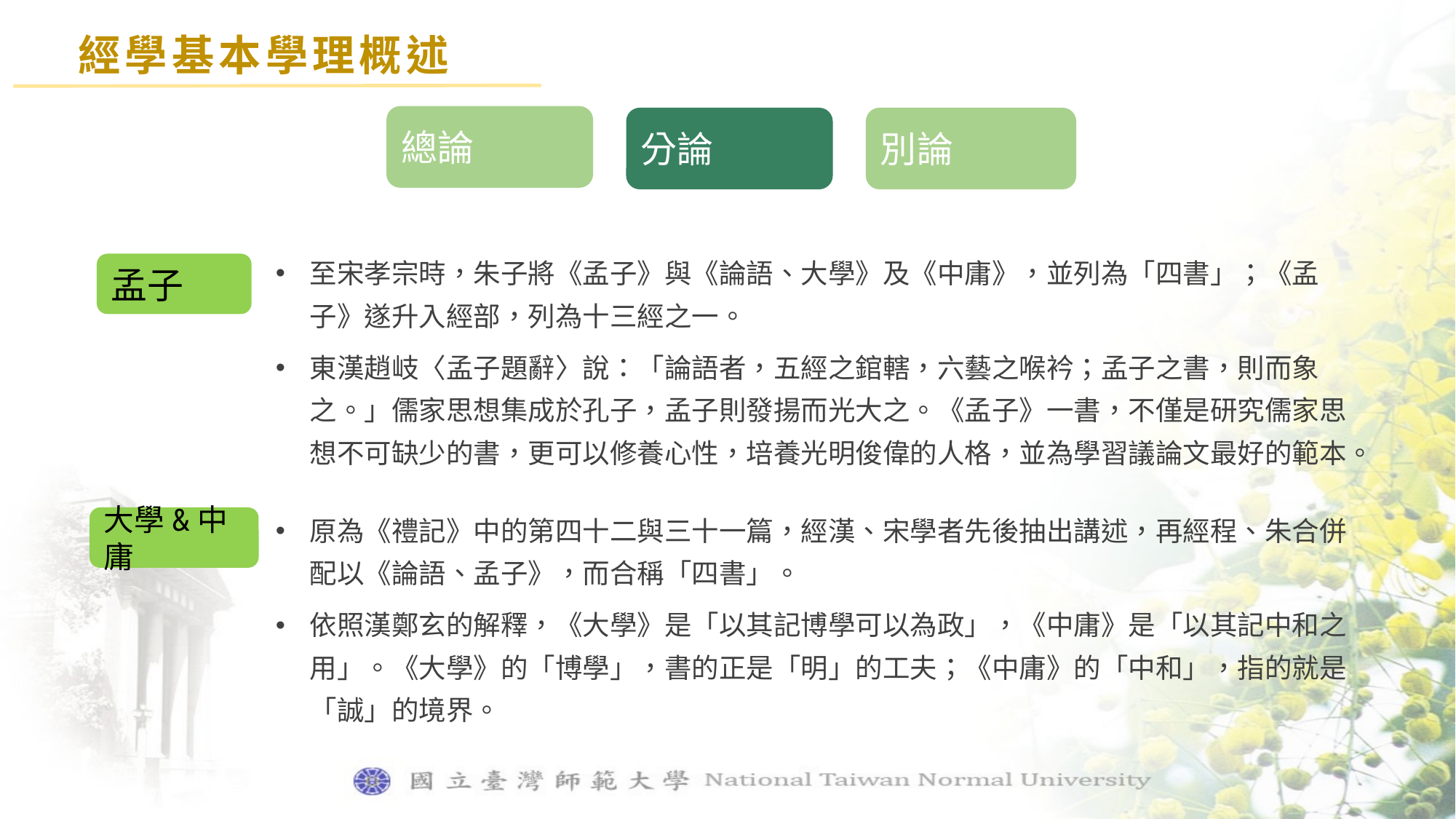

經學基本學理概述
總論
分論
別論
至宋孝宗時，朱子將《孟子》與《論語、大學》及《中庸》，並列為「四書」；《孟子》遂升入經部，列為十三經之一。
東漢趙岐〈孟子題辭〉說：「論語者，五經之錧轄，六藝之喉衿；孟子之書，則而象之。」儒家思想集成於孔子，孟子則發揚而光大之。《孟子》一書，不僅是研究儒家思想不可缺少的書，更可以修養心性，培養光明俊偉的人格，並為學習議論文最好的範本。
孟子
原為《禮記》中的第四十二與三十一篇，經漢、宋學者先後抽出講述，再經程、朱合併配以《論語、孟子》，而合稱「四書」。
依照漢鄭玄的解釋，《大學》是「以其記博學可以為政」，《中庸》是「以其記中和之用」。《大學》的「博學」，書的正是「明」的工夫；《中庸》的「中和」，指的就是「誠」的境界。
大學&中庸